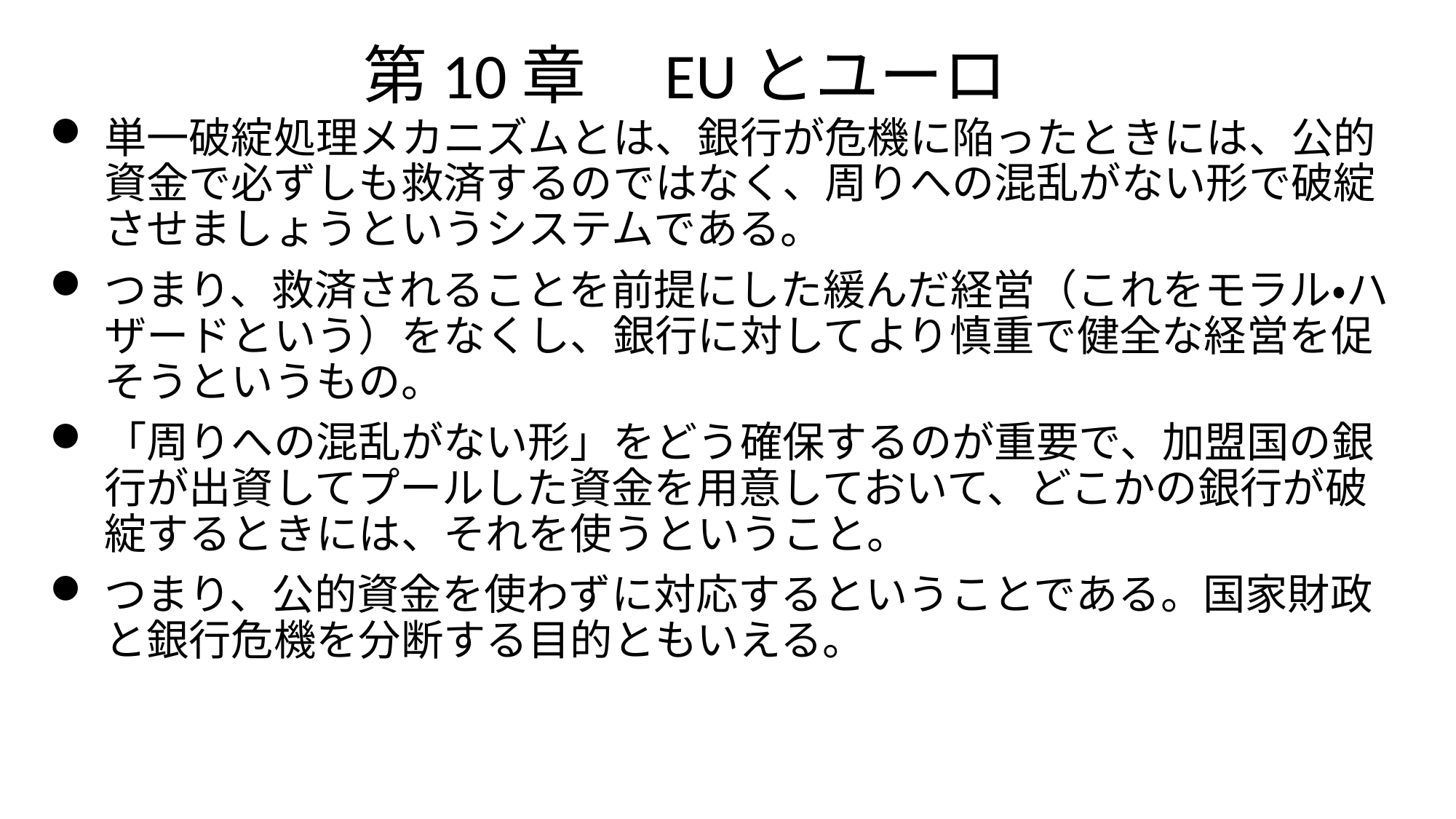

# 第10章　EUとユーロ
単一破綻処理メカニズムとは、銀行が危機に陥ったときには、公的資金で必ずしも救済するのではなく、周りへの混乱がない形で破綻させましょうというシステムである。
つまり、救済されることを前提にした緩んだ経営（これをモラル・ハザードという）をなくし、銀行に対してより慎重で健全な経営を促そうというもの。
「周りへの混乱がない形」をどう確保するのが重要で、加盟国の銀行が出資してプールした資金を用意しておいて、どこかの銀行が破綻するときには、それを使うということ。
つまり、公的資金を使わずに対応するということである。国家財政と銀行危機を分断する目的ともいえる。